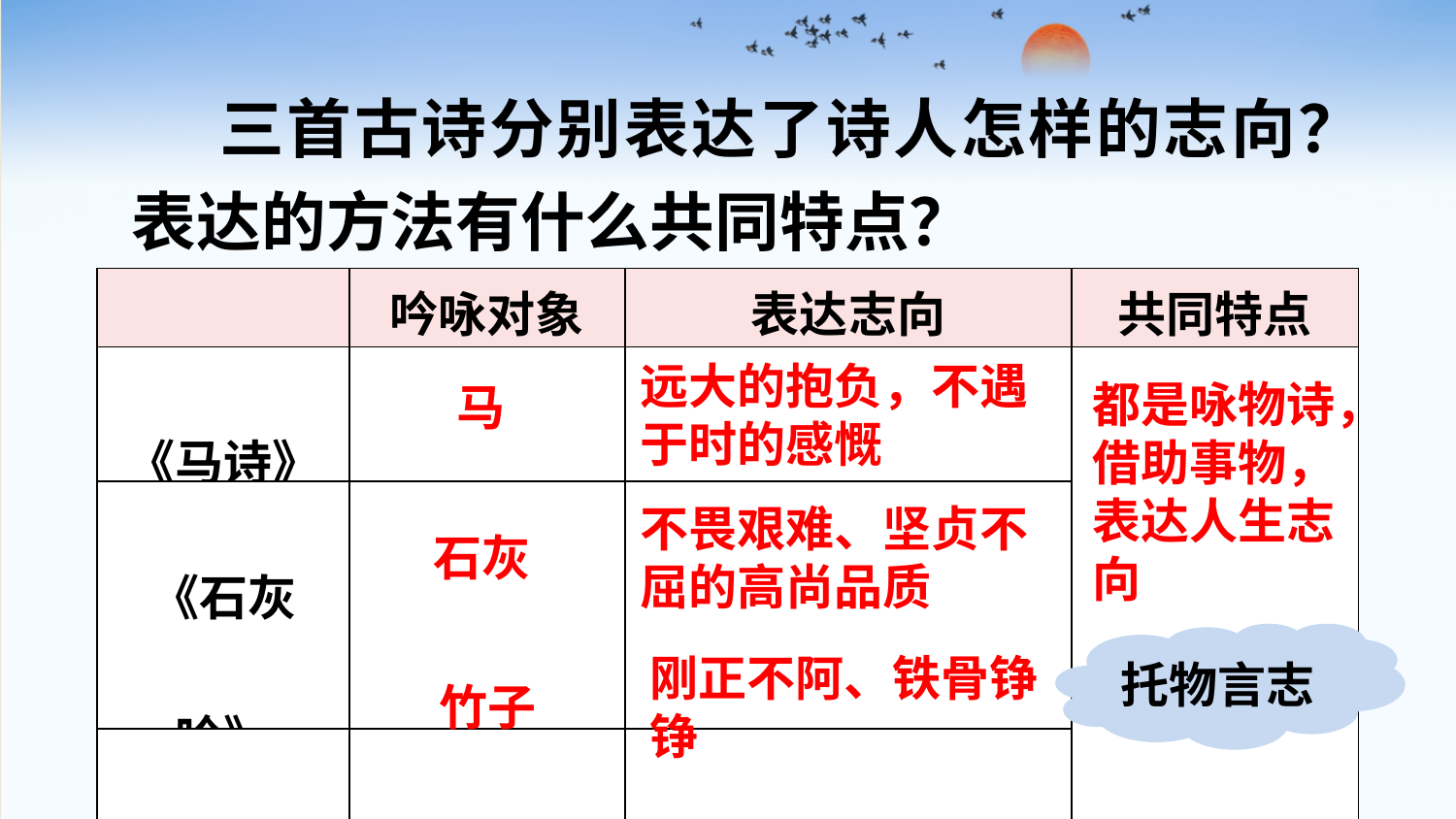

三首古诗分别表达了诗人怎样的志向？表达的方法有什么共同特点？
|  | 吟咏对象 | 表达志向 | 共同特点 |
| --- | --- | --- | --- |
| 《马诗》 |  |  |  |
| 《石灰吟》 |  |  |  |
| 《竹石》 |  |  |  |
远大的抱负，不遇于时的感慨
都是咏物诗，
借助事物，
表达人生志
向
马
不畏艰难、坚贞不
屈的高尚品质
石灰
托物言志
刚正不阿、铁骨铮
铮
竹子